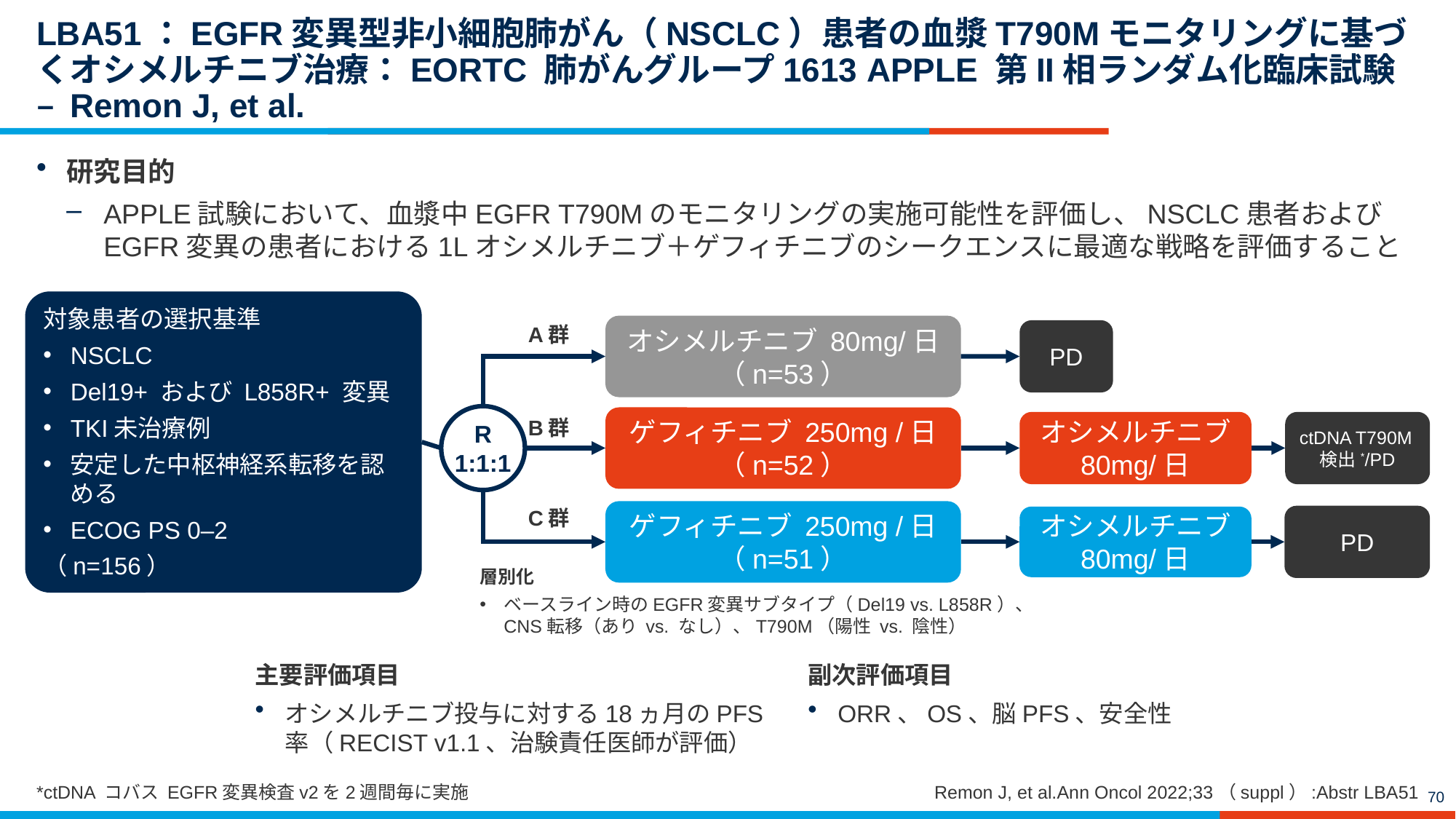

# LBA51：EGFR変異型非小細胞肺がん（NSCLC）患者の血漿T790Mモニタリングに基づくオシメルチニブ治療：EORTC 肺がんグループ1613 APPLE 第II相ランダム化臨床試験 – Remon J, et al.
研究目的
APPLE試験において、血漿中EGFR T790Mのモニタリングの実施可能性を評価し、NSCLC患者およびEGFR変異の患者における1Lオシメルチニブ＋ゲフィチニブのシークエンスに最適な戦略を評価すること
対象患者の選択基準
NSCLC
Del19+ および L858R+ 変異
TKI未治療例
安定した中枢神経系転移を認める
ECOG PS 0–2
（n=156）
オシメルチニブ 80mg/日
（n=53）
A群
PD
R
1:1:1
ゲフィチニブ 250mg /日
（n=52）
B群
オシメルチニブ 80mg/日
ctDNA T790M検出*/PD
C群
ゲフィチニブ 250mg /日
（n=51）
PD
オシメルチニブ 80mg/日
層別化
ベースライン時のEGFR変異サブタイプ（Del19 vs. L858R）、
CNS転移（あり vs. なし）、T790M（陽性 vs. 陰性）

主要評価項目
オシメルチニブ投与に対する18ヵ月のPFS率（RECIST v1.1、治験責任医師が評価）
副次評価項目
ORR、OS、脳PFS、安全性
*ctDNA コバス EGFR変異検査v2を2週間毎に実施
Remon J, et al.Ann Oncol 2022;33（suppl）:Abstr LBA51